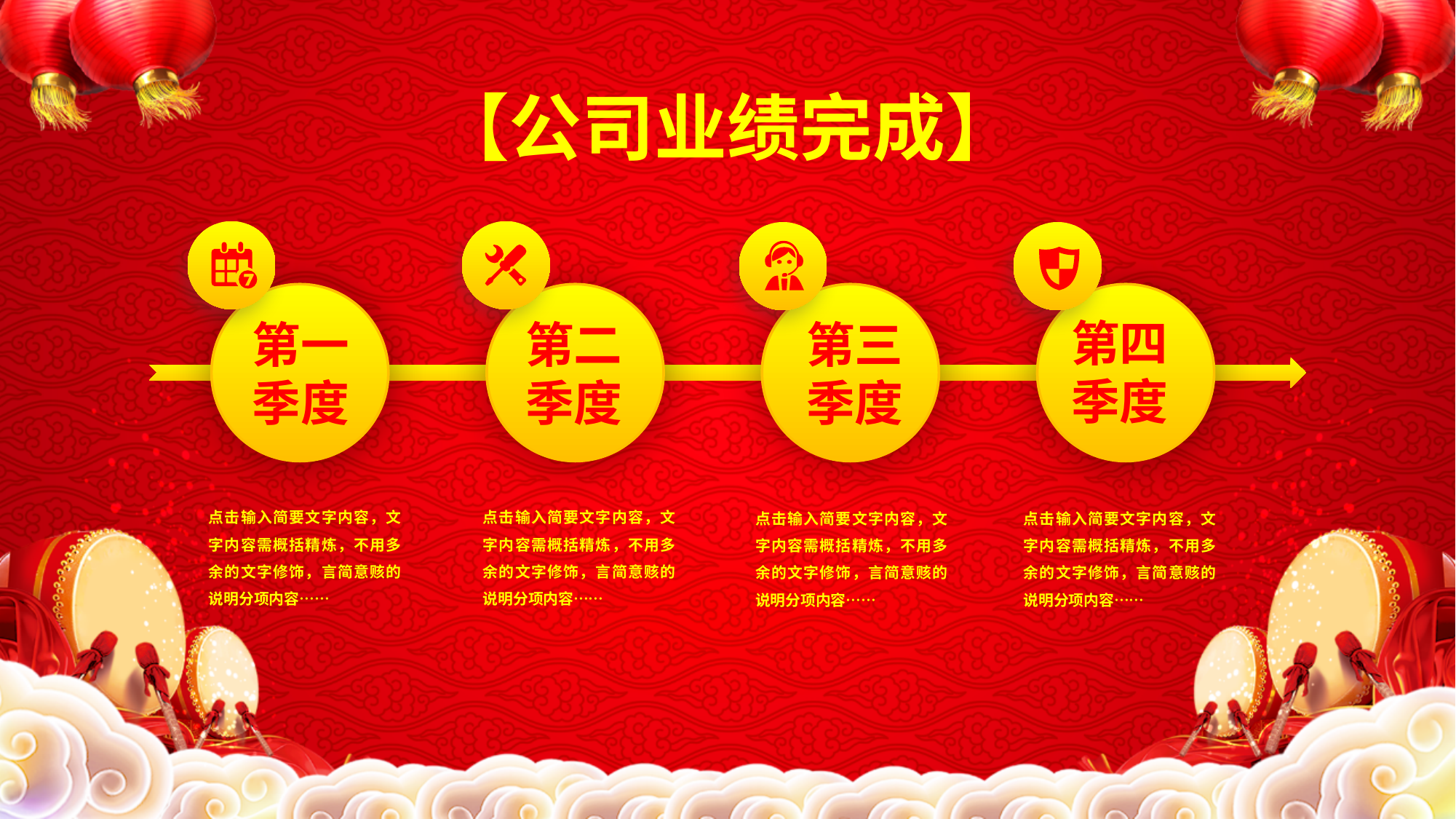

【公司业绩完成】

第四
季度
第一
季度
第二
季度
第三
季度

点击输入简要文字内容，文字内容需概括精炼，不用多余的文字修饰，言简意赅的说明分项内容……
点击输入简要文字内容，文字内容需概括精炼，不用多余的文字修饰，言简意赅的说明分项内容……
点击输入简要文字内容，文字内容需概括精炼，不用多余的文字修饰，言简意赅的说明分项内容……
点击输入简要文字内容，文字内容需概括精炼，不用多余的文字修饰，言简意赅的说明分项内容……